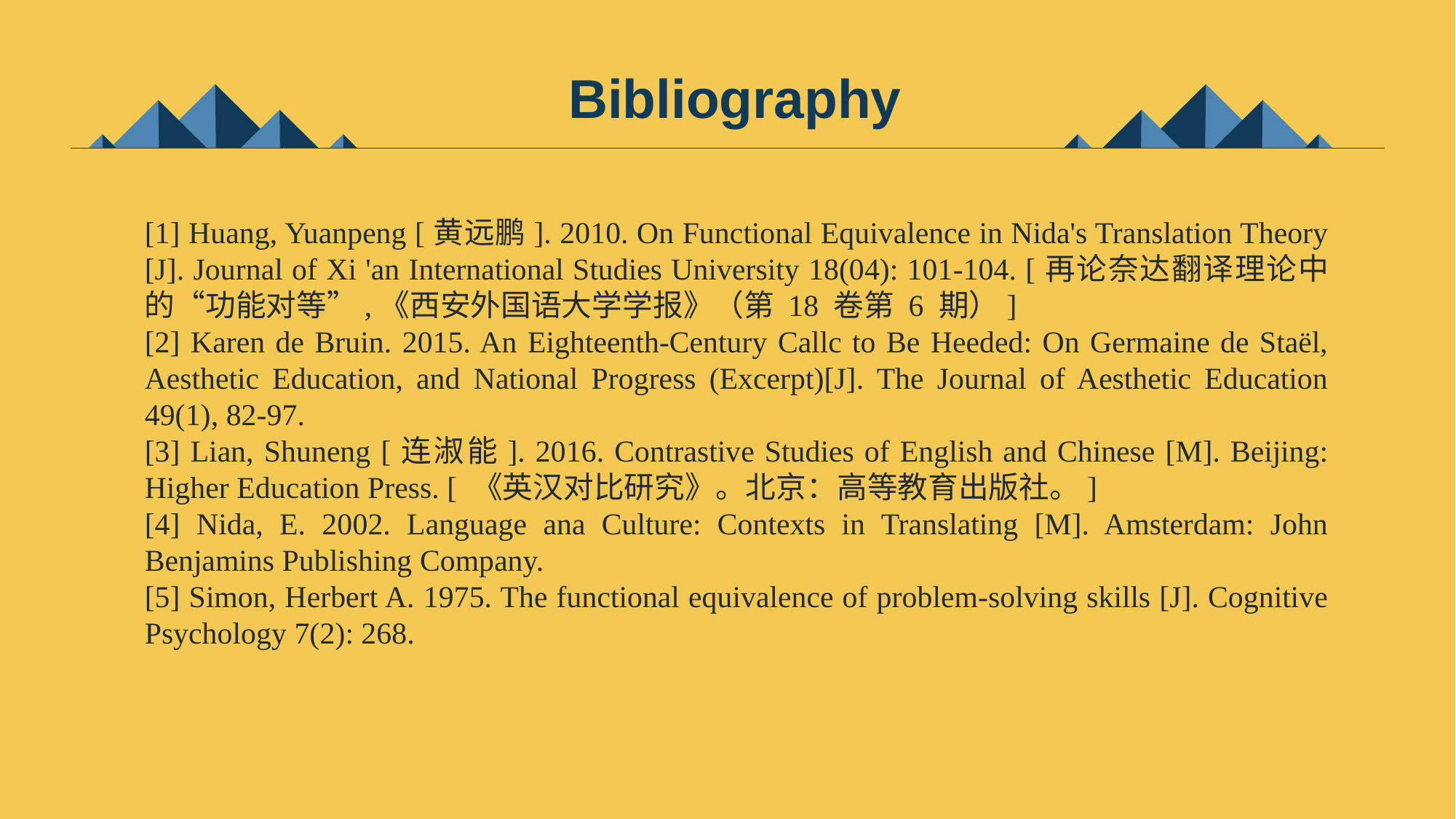

Bibliography

[1] Huang, Yuanpeng [黄远鹏]. 2010. On Functional Equivalence in Nida's Translation Theory [J]. Journal of Xi 'an International Studies University 18(04): 101-104. [再论奈达翻译理论中的“功能对等”,《西安外国语大学学报》（第 18 卷第 6 期）]
[2] Karen de Bruin. 2015. An Eighteenth-Century Callc to Be Heeded: On Germaine de Staël, Aesthetic Education, and National Progress (Excerpt)[J]. The Journal of Aesthetic Education 49(1), 82-97.
[3] Lian, Shuneng [连淑能]. 2016. Contrastive Studies of English and Chinese [M]. Beijing: Higher Education Press. [ 《英汉对比研究》。北京：高等教育出版社。]
[4] Nida, E. 2002. Language ana Culture: Contexts in Translating [M]. Amsterdam: John Benjamins Publishing Company.
[5] Simon, Herbert A. 1975. The functional equivalence of problem-solving skills [J]. Cognitive Psychology 7(2): 268.